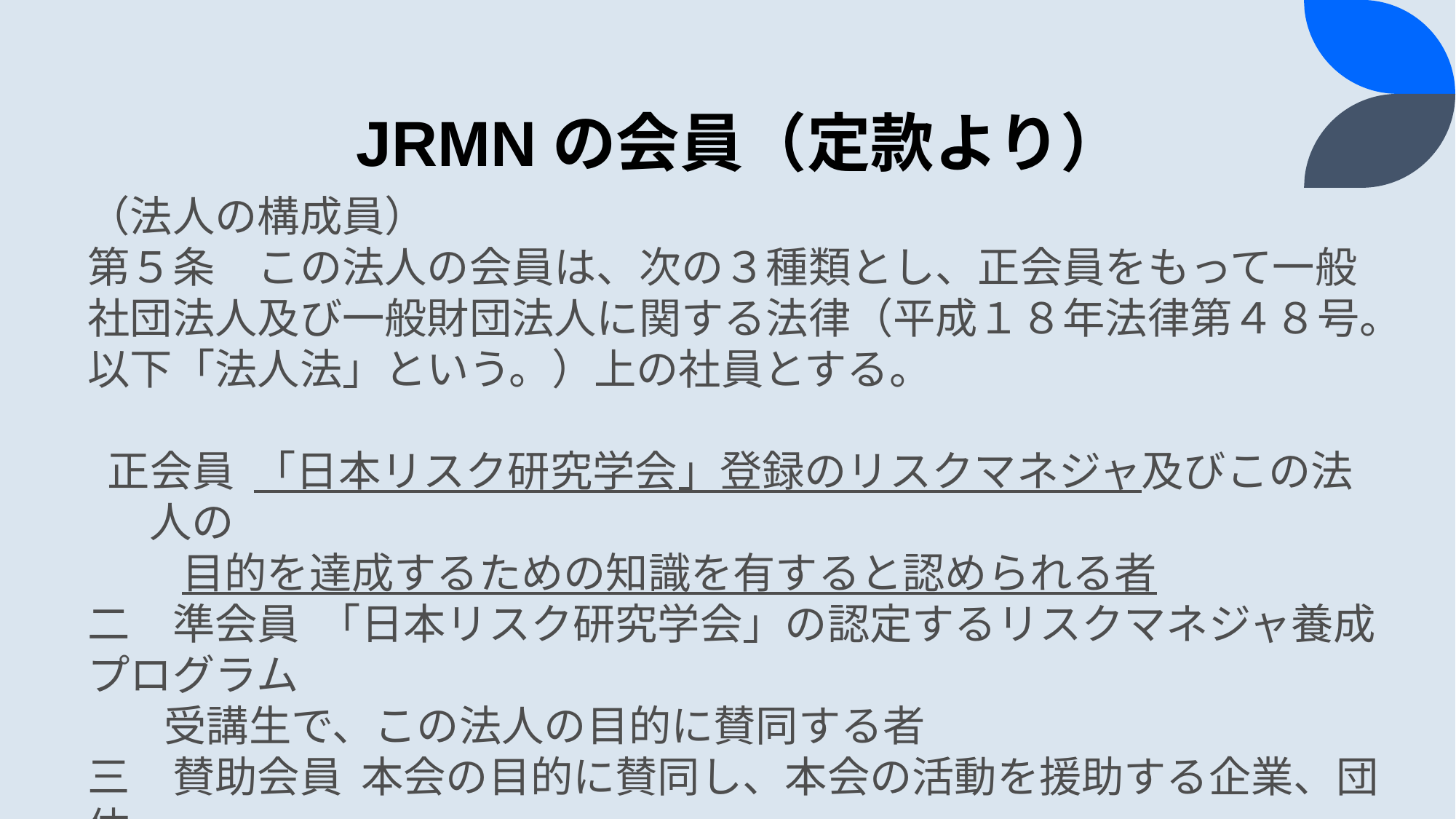

# JRMNの会員（定款より）
（法人の構成員）
第５条　この法人の会員は、次の３種類とし、正会員をもって一般社団法人及び一般財団法人に関する法律（平成１８年法律第４８号。以下「法人法」という。）上の社員とする。

 正会員  「日本リスク研究学会」登録のリスクマネジャ及びこの法人の
　　 目的を達成するための知識を有すると認められる者
二　準会員  「日本リスク研究学会」の認定するリスクマネジャ養成プログラム
       受講生で、この法人の目的に賛同する者
三　賛助会員  本会の目的に賛同し、本会の活動を援助する企業、団体
       及び個人